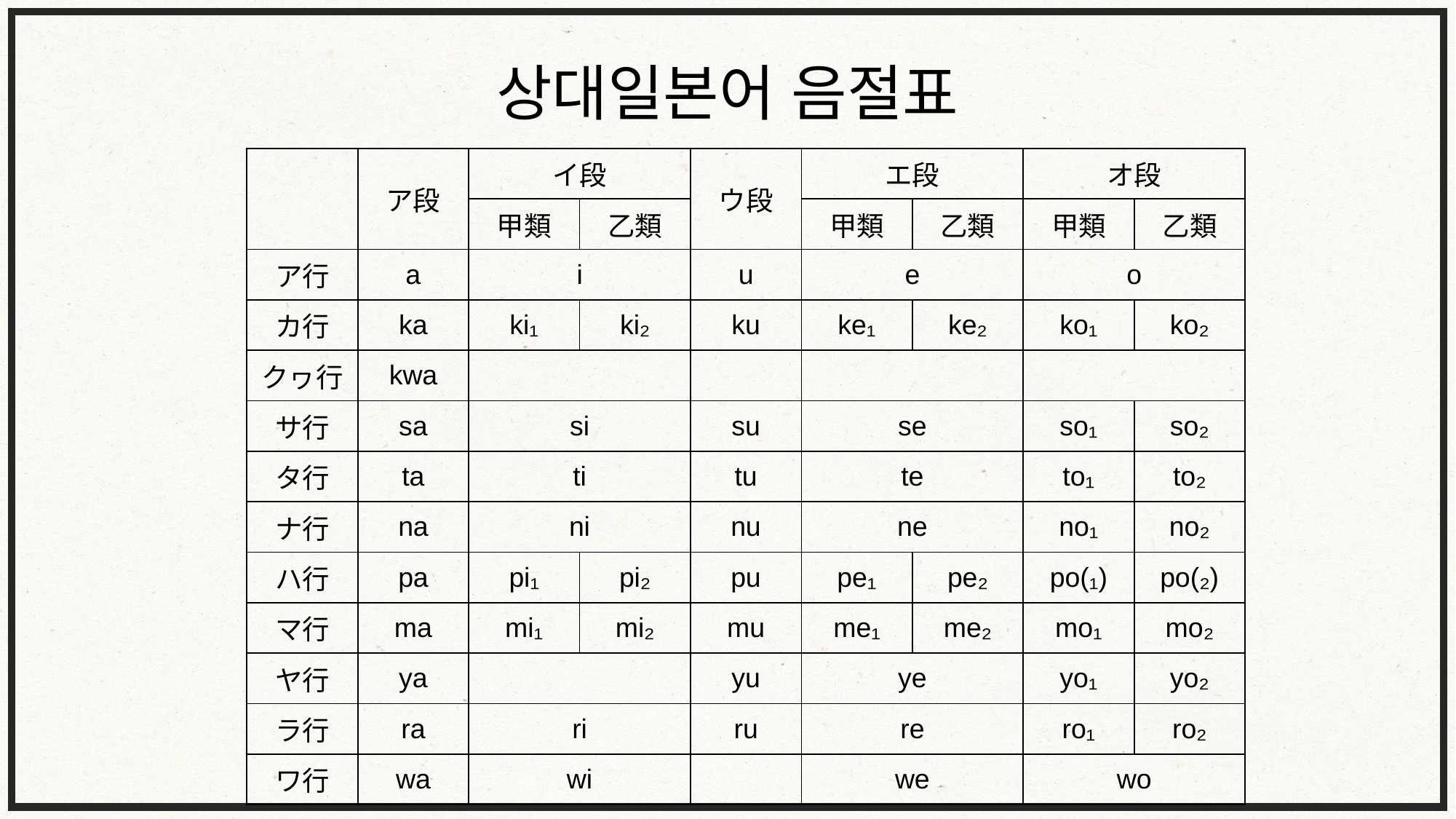

# 상대일본어 음절표
|  | ア段 | イ段 |  | ウ段 | エ段 |  | オ段 |  |
| --- | --- | --- | --- | --- | --- | --- | --- | --- |
|  |  | 甲類 | 乙類 |  | 甲類 | 乙類 | 甲類 | 乙類 |
| ア行 | a | i |  | u | e |  | o |  |
| カ行 | ka | ki₁ | ki₂ | ku | ke₁ | ke₂ | ko₁ | ko₂ |
| クヮ行 | kwa |  |  |  |  |  |  |  |
| サ行 | sa | si |  | su | se |  | so₁ | so₂ |
| タ行 | ta | ti |  | tu | te |  | to₁ | to₂ |
| ナ行 | na | ni |  | nu | ne |  | no₁ | no₂ |
| ハ行 | pa | pi₁ | pi₂ | pu | pe₁ | pe₂ | po(₁) | po(₂) |
| マ行 | ma | mi₁ | mi₂ | mu | me₁ | me₂ | mo₁ | mo₂ |
| ヤ行 | ya |  |  | yu | ye |  | yo₁ | yo₂ |
| ラ行 | ra | ri |  | ru | re |  | ro₁ | ro₂ |
| ワ行 | wa | wi |  |  | we |  | wo |  |